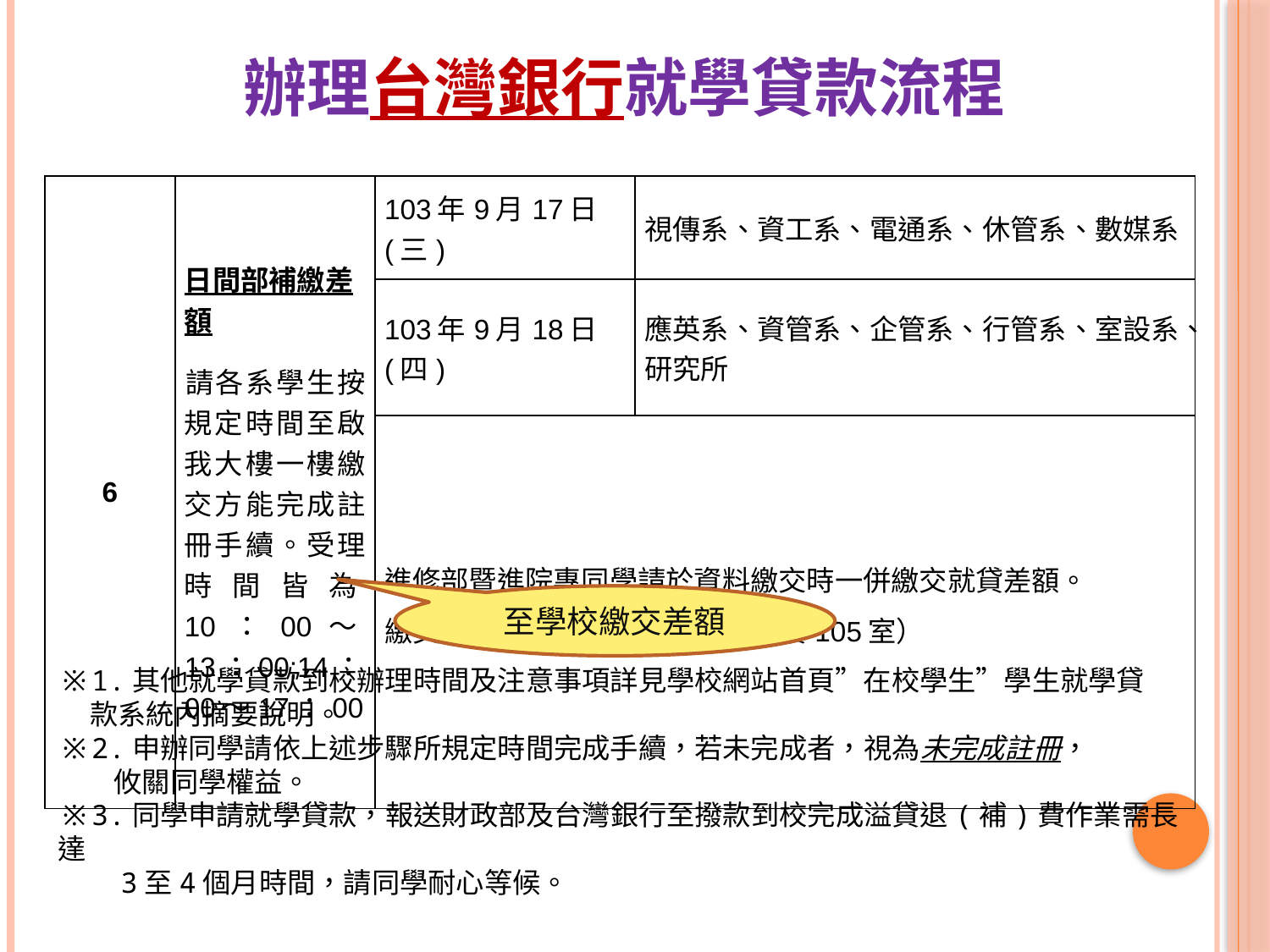

# 辦理台灣銀行就學貸款流程
| 6 | 日間部補繳差額 請各系學生按規定時間至啟我大樓一樓繳交方能完成註冊手續。受理時間皆為10：00～13：00;14：00～17：00 | 103年9月17日 (三) | 視傳系、資工系、電通系、休管系、數媒系 |
| --- | --- | --- | --- |
|  |  | 103年9月18日(四) | 應英系、資管系、企管系、行管系、室設系、研究所 |
|  |  | 進修部暨進院專同學請於資料繳交時一併繳交就貸差額。 繳交地點：學務處進修組（涵德樓105室） |  |
至學校繳交差額
※1.其他就學貸款到校辦理時間及注意事項詳見學校網站首頁”在校學生”學生就學貸
    款系統內摘要說明。
※2.申辦同學請依上述步驟所規定時間完成手續，若未完成者，視為未完成註冊，
　　攸關同學權益。
※3.同學申請就學貸款，報送財政部及台灣銀行至撥款到校完成溢貸退(補)費作業需長達
　　3至4個月時間，請同學耐心等候。